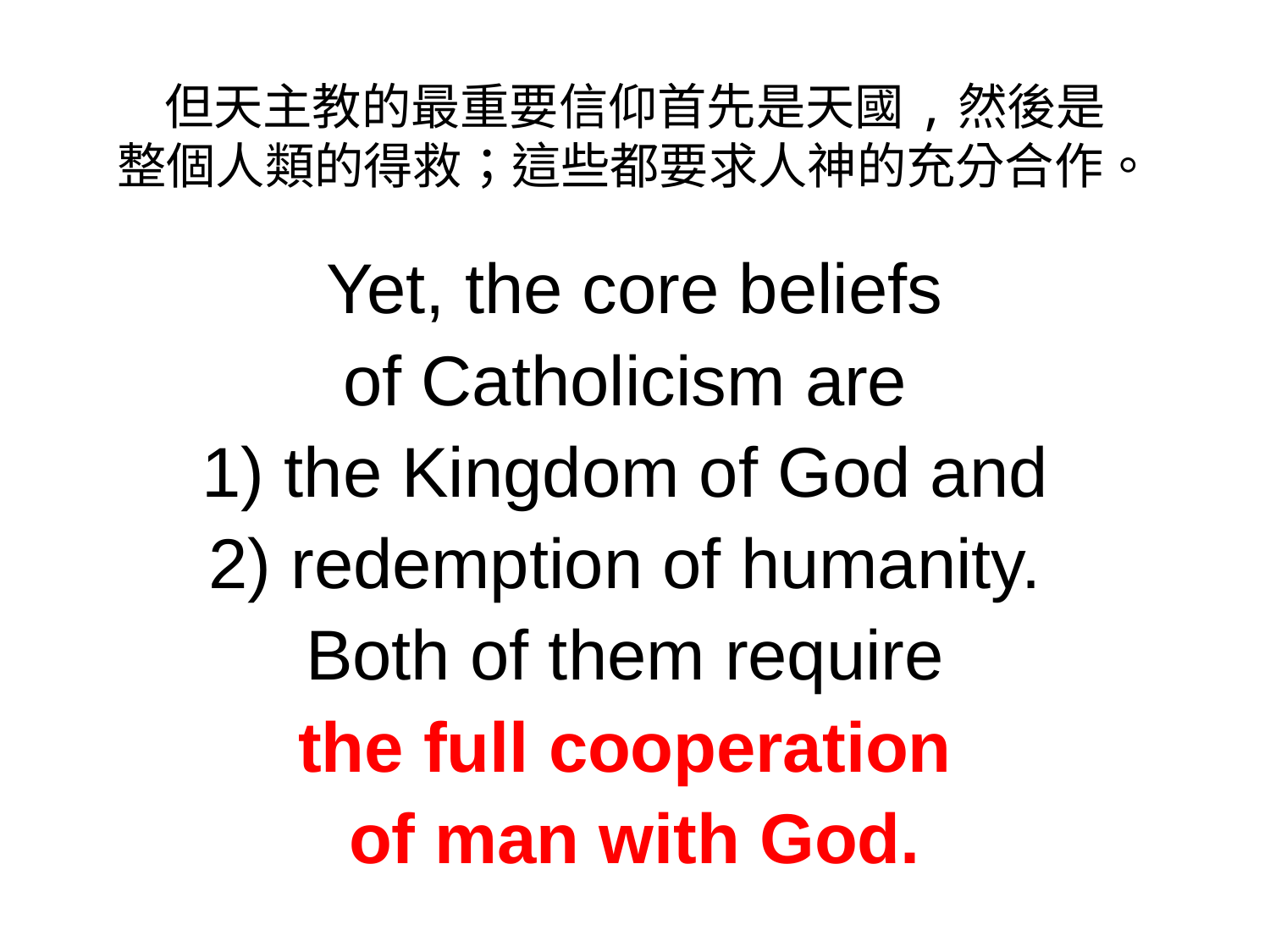

但天主教的最重要信仰首先是天國,然後是
整個人類的得救；這些都要求人神的充分合作。
 Yet, the core beliefs
of Catholicism are
1) the Kingdom of God and
2) redemption of humanity.
Both of them require
the full cooperation
of man with God.